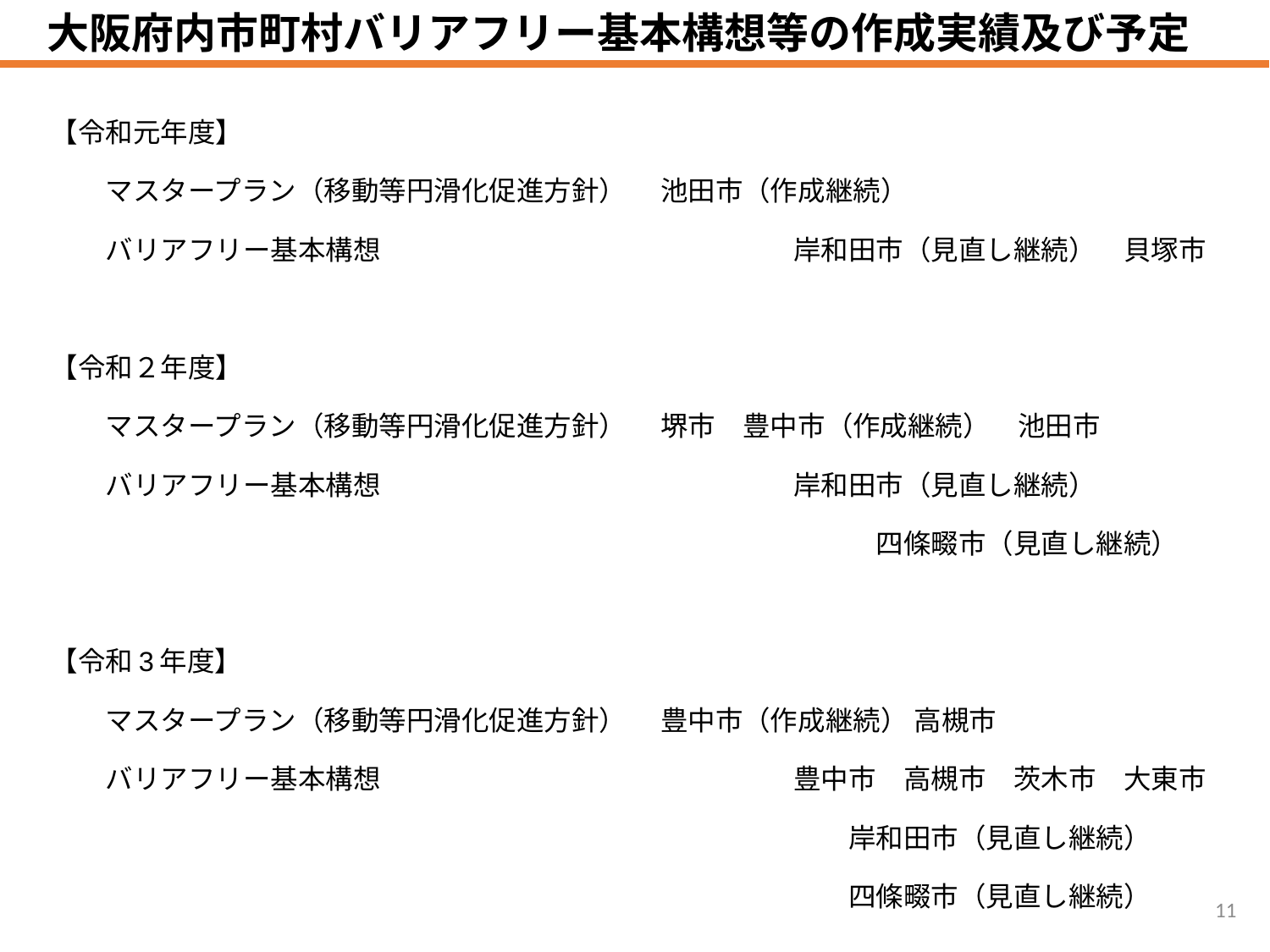

大阪府内市町村バリアフリー基本構想等の作成実績及び予定
【令和元年度】
　　マスタープラン（移動等円滑化促進方針）　 池田市（作成継続）
　　バリアフリー基本構想　　　　　　　　　　　　　　　岸和田市（見直し継続）　貝塚市

【令和２年度】
　　マスタープラン（移動等円滑化促進方針）　 堺市　豊中市（作成継続）　池田市
　　バリアフリー基本構想　　　　　　　　　　　　　　　岸和田市（見直し継続）
　　　　　　　　　　　　　　　　　　　　　　　　　　　　　　四條畷市（見直し継続）

【令和3年度】
　　マスタープラン（移動等円滑化促進方針）　 豊中市（作成継続） 高槻市
　　バリアフリー基本構想　　　　　　　　　　　　　　　豊中市　高槻市　茨木市　大東市
　　　　　　　　　　　　　　　　　　　　　　　　　　　　　岸和田市（見直し継続）
　　　　　　　　　　　　　　　　　　　　　　　　　　　　　四條畷市（見直し継続）
11